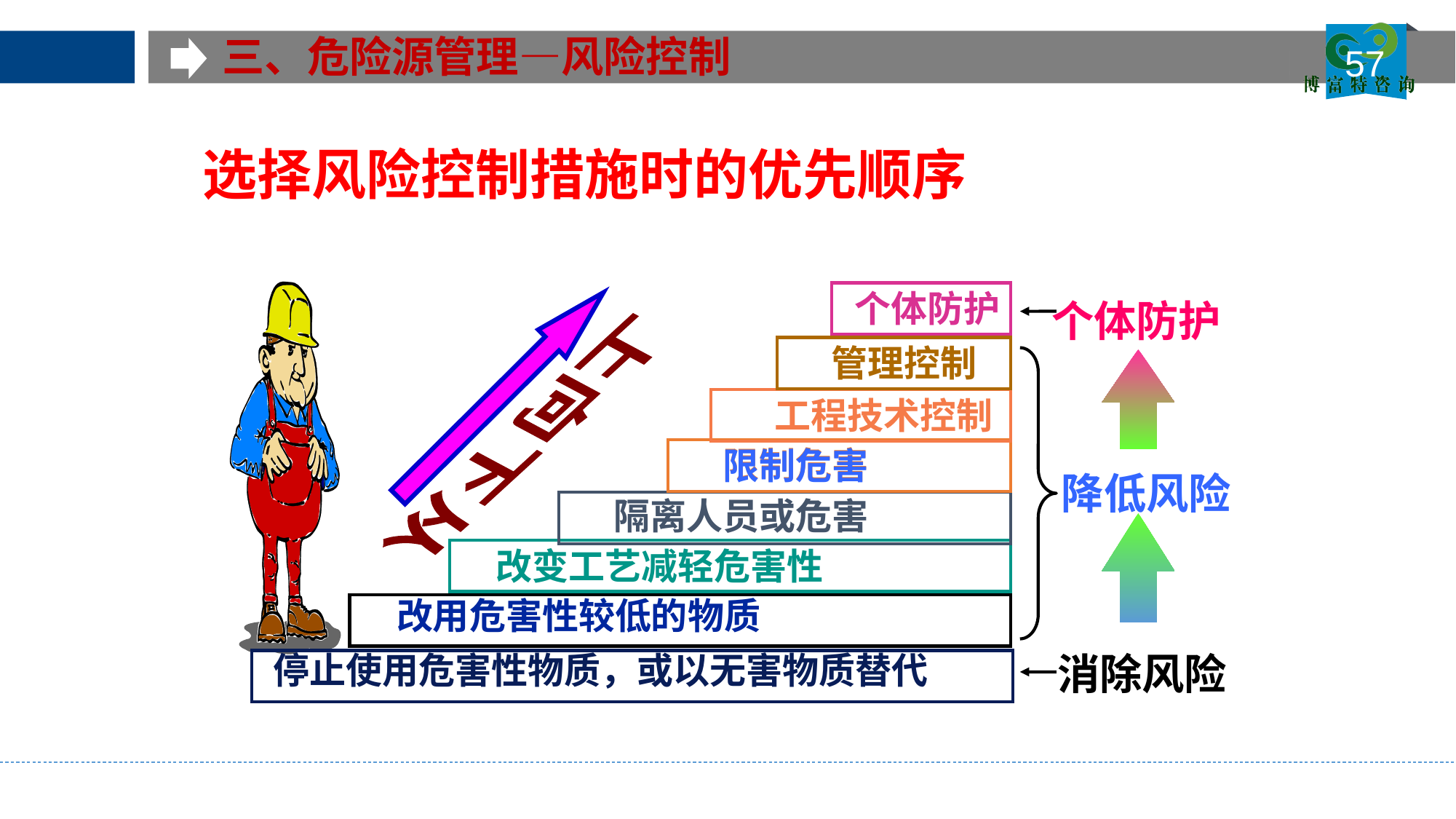

三、危险源管理—风险控制
57
选择风险控制措施时的优先顺序

个体防护

管理控制

工程技术控制

限制危害
限制危害

隔离人员或危害

改变工艺减轻危害性

改用危害性较低的物质

停止使用危害性物质，或以无害物质替代

个体防护
降低风险
消除风险
上向下从